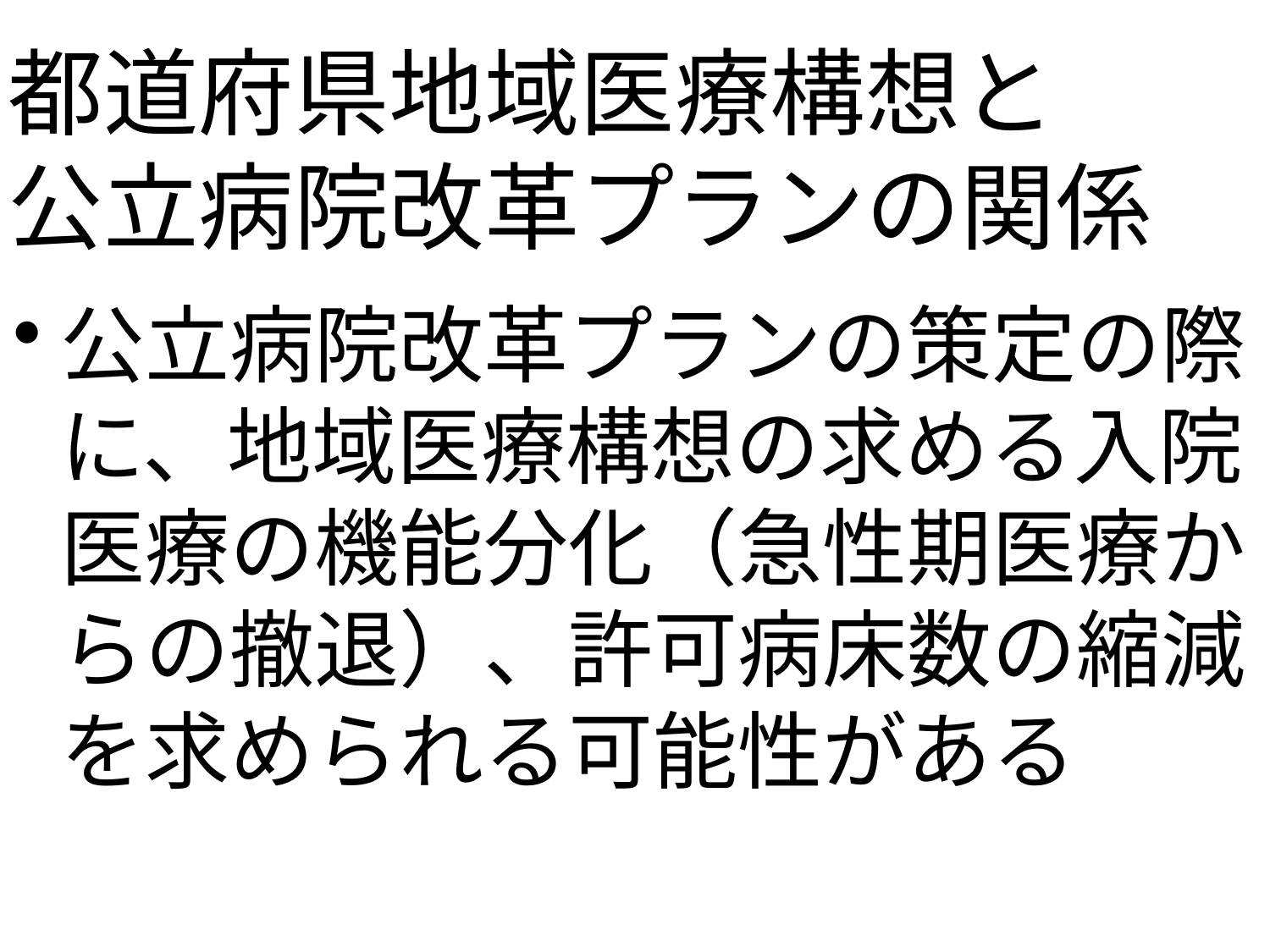

# 都道府県地域医療構想と 公立病院改革プランの関係
公立病院改革プランの策定の際に、地域医療構想の求める入院医療の機能分化（急性期医療からの撤退）、許可病床数の縮減を求められる可能性がある